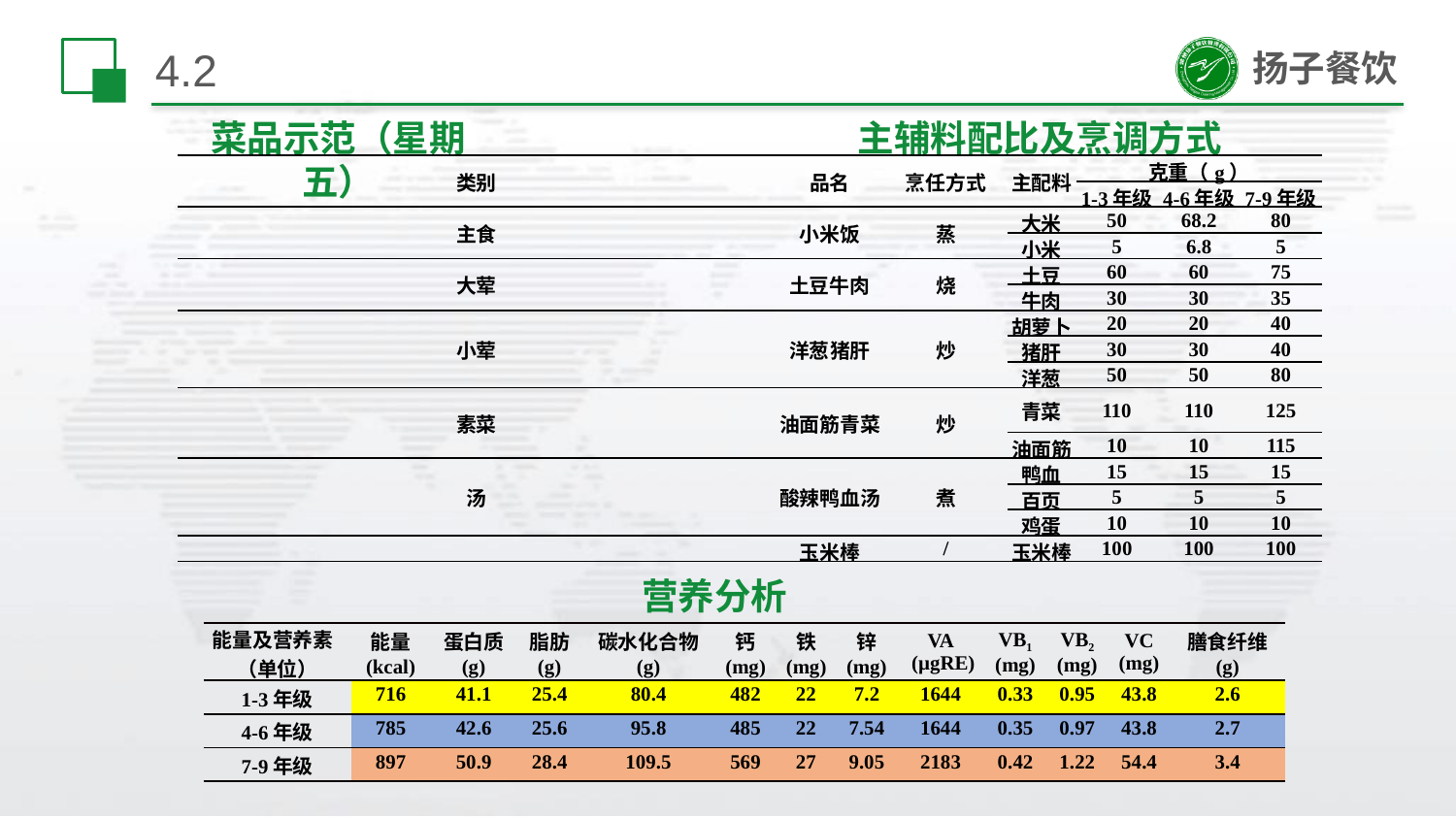

# 4.2
菜品示范（星期五）
主辅料配比及烹调方式
| 类别 | 品名 | 烹任方式 | 主配料 | 克重（g） |  |  |
| --- | --- | --- | --- | --- | --- | --- |
|  |  |  |  | 1-3年级 | 4-6年级 | 7-9年级 |
| 主食 | 小米饭 | 蒸 | 大米 | 50 | 68.2 | 80 |
|  |  |  | 小米 | 5 | 6.8 | 5 |
| 大荤 | 土豆牛肉 | 烧 | 土豆 | 60 | 60 | 75 |
|  |  |  | 牛肉 | 30 | 30 | 35 |
| 小荤 | 洋葱猪肝 | 炒 | 胡萝卜 | 20 | 20 | 40 |
|  |  |  | 猪肝 | 30 | 30 | 40 |
|  |  |  | 洋葱 | 50 | 50 | 80 |
| 素菜 | 油面筋青菜 | 炒 | 青菜 | 110 | 110 | 125 |
|  |  |  | 油面筋 | 10 | 10 | 115 |
| 汤 | 酸辣鸭血汤 | 煮 | 鸭血 | 15 | 15 | 15 |
|  |  |  | 百页 | 5 | 5 | 5 |
|  |  |  | 鸡蛋 | 10 | 10 | 10 |
|  | 玉米棒 | / | 玉米棒 | 100 | 100 | 100 |
营养分析
| 能量及营养素 （单位） | 能量 (kcal) | 蛋白质 (g) | 脂肪 (g) | 碳水化合物 (g) | 钙 (mg) | 铁 (mg) | 锌 (mg) | VA (µgRE) | VB1 (mg) | VB2 (mg) | VC (mg) | 膳食纤维 (g) |
| --- | --- | --- | --- | --- | --- | --- | --- | --- | --- | --- | --- | --- |
| 1-3年级 | 716 | 41.1 | 25.4 | 80.4 | 482 | 22 | 7.2 | 1644 | 0.33 | 0.95 | 43.8 | 2.6 |
| 4-6年级 | 785 | 42.6 | 25.6 | 95.8 | 485 | 22 | 7.54 | 1644 | 0.35 | 0.97 | 43.8 | 2.7 |
| 7-9年级 | 897 | 50.9 | 28.4 | 109.5 | 569 | 27 | 9.05 | 2183 | 0.42 | 1.22 | 54.4 | 3.4 |